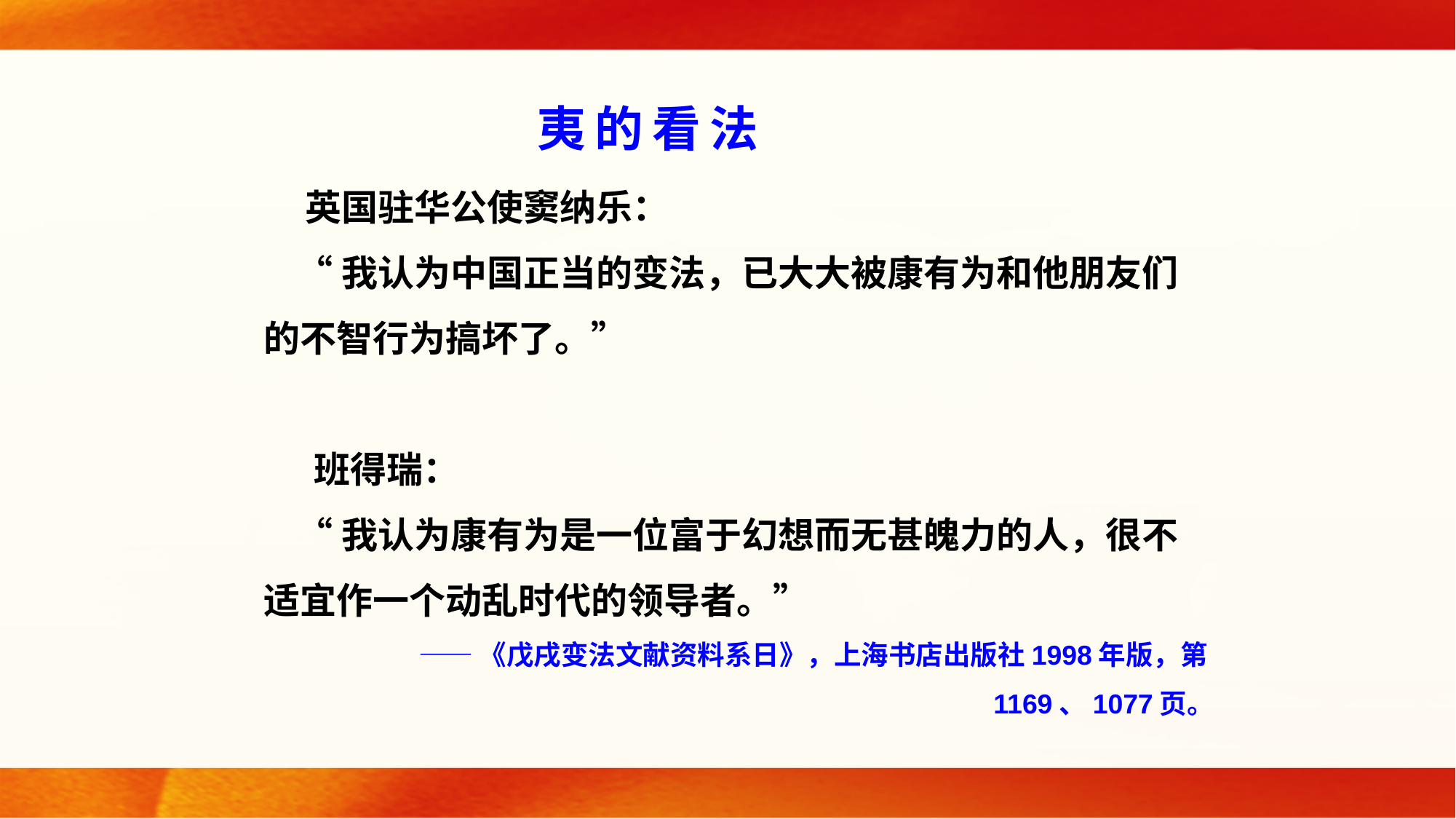

夷的看法
    英国驻华公使窦纳乐：
    “我认为中国正当的变法，已大大被康有为和他朋友们的不智行为搞坏了。”

     班得瑞：
    “我认为康有为是一位富于幻想而无甚魄力的人，很不适宜作一个动乱时代的领导者。”
——《戊戌变法文献资料系日》，上海书店出版社1998年版，第1169、1077页。